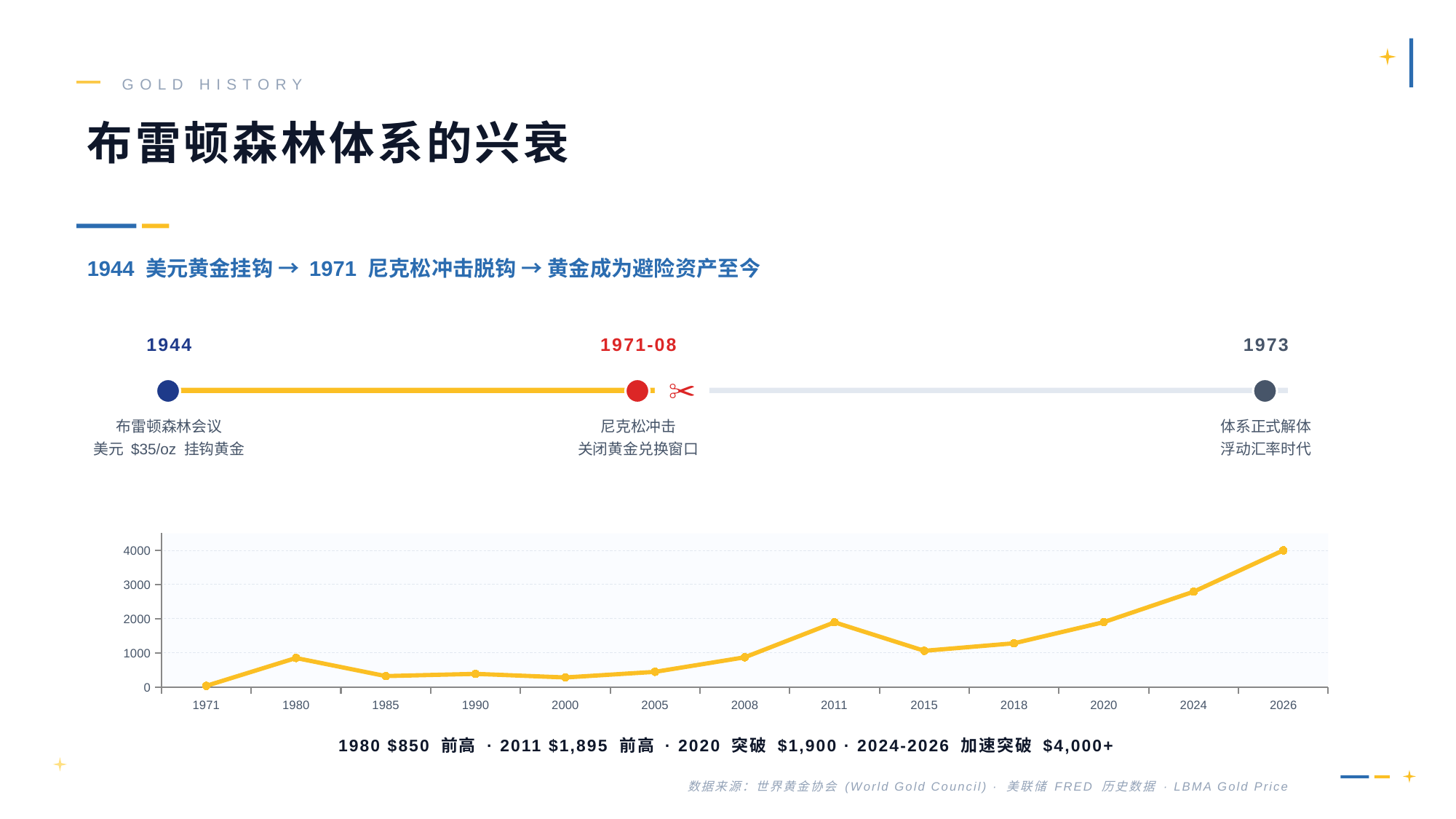

GOLD HISTORY

布雷顿森林体系的兴衰

1944 美元黄金挂钩 → 1971 尼克松冲击脱钩 → 黄金成为避险资产至今
1944
1971-08
1973
✂

布雷顿森林会议
美元 $35/oz 挂钩黄金
尼克松冲击
关闭黄金兑换窗口
体系正式解体
浮动汇率时代

### Chart

| Category | 黄金价格 ($/oz) |
|---|---|
| 1971 | 35.0 |
| 1980 | 850.0 |
| 1985 | 320.0 |
| 1990 | 385.0 |
| 2000 | 280.0 |
| 2005 | 445.0 |
| 2008 | 870.0 |
| 2011 | 1895.0 |
| 2015 | 1060.0 |
| 2018 | 1280.0 |
| 2020 | 1900.0 |
| 2024 | 2790.0 |
| 2026 | 4000.0 |
1980 $850 前高 · 2011 $1,895 前高 · 2020 突破 $1,900 · 2024-2026 加速突破 $4,000+

数据来源：世界黄金协会 (World Gold Council) · 美联储 FRED 历史数据 · LBMA Gold Price